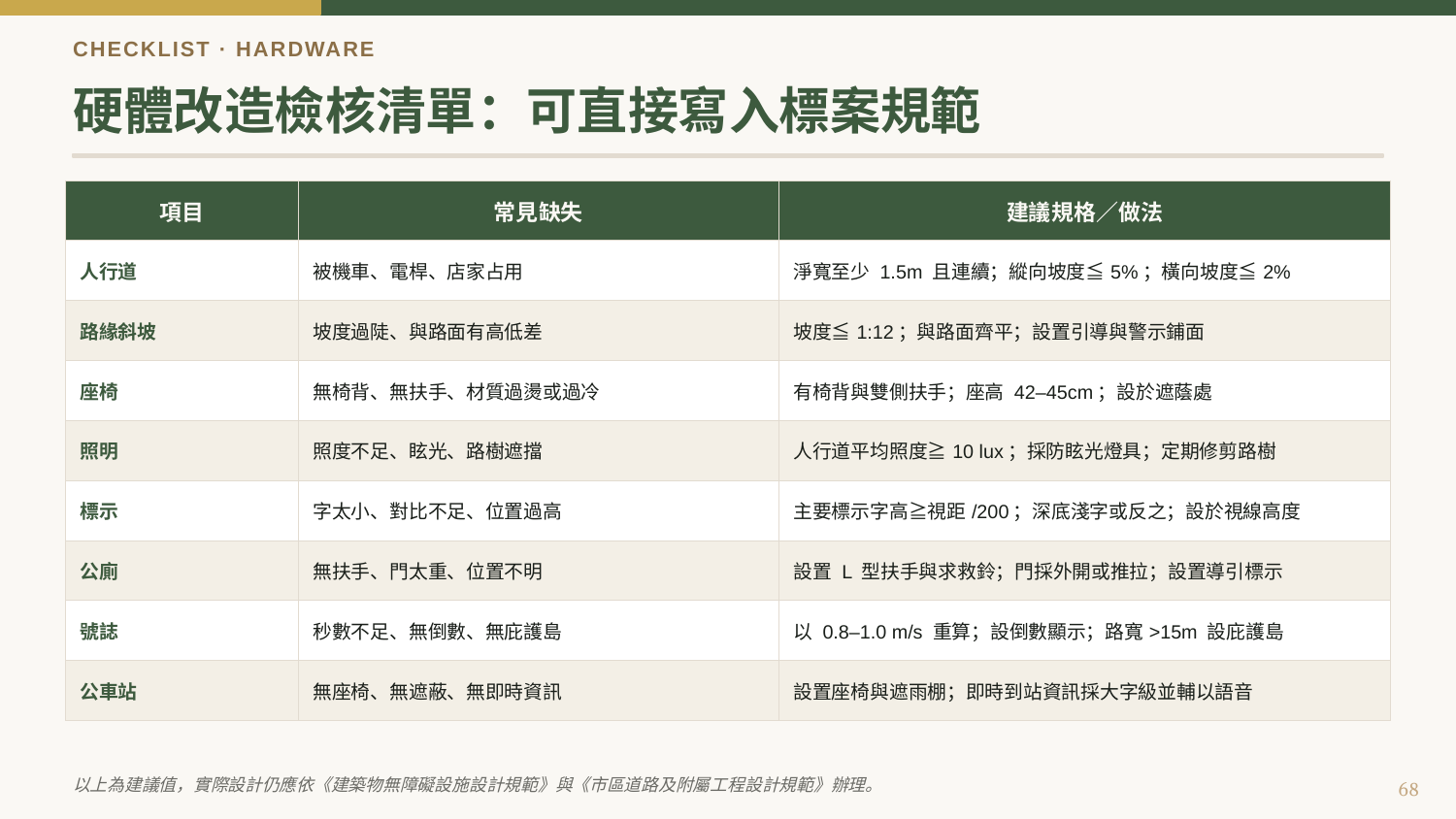

CHECKLIST · HARDWARE
硬體改造檢核清單：可直接寫入標案規範

| 項目 | 常見缺失 | 建議規格／做法 |
| --- | --- | --- |
| 人行道 | 被機車、電桿、店家占用 | 淨寬至少 1.5m 且連續；縱向坡度≦5%；橫向坡度≦2% |
| 路緣斜坡 | 坡度過陡、與路面有高低差 | 坡度≦1:12；與路面齊平；設置引導與警示鋪面 |
| 座椅 | 無椅背、無扶手、材質過燙或過冷 | 有椅背與雙側扶手；座高 42–45cm；設於遮蔭處 |
| 照明 | 照度不足、眩光、路樹遮擋 | 人行道平均照度≧10 lux；採防眩光燈具；定期修剪路樹 |
| 標示 | 字太小、對比不足、位置過高 | 主要標示字高≧視距/200；深底淺字或反之；設於視線高度 |
| 公廁 | 無扶手、門太重、位置不明 | 設置 L 型扶手與求救鈴；門採外開或推拉；設置導引標示 |
| 號誌 | 秒數不足、無倒數、無庇護島 | 以 0.8–1.0 m/s 重算；設倒數顯示；路寬>15m 設庇護島 |
| 公車站 | 無座椅、無遮蔽、無即時資訊 | 設置座椅與遮雨棚；即時到站資訊採大字級並輔以語音 |
以上為建議值，實際設計仍應依《建築物無障礙設施設計規範》與《市區道路及附屬工程設計規範》辦理。
68